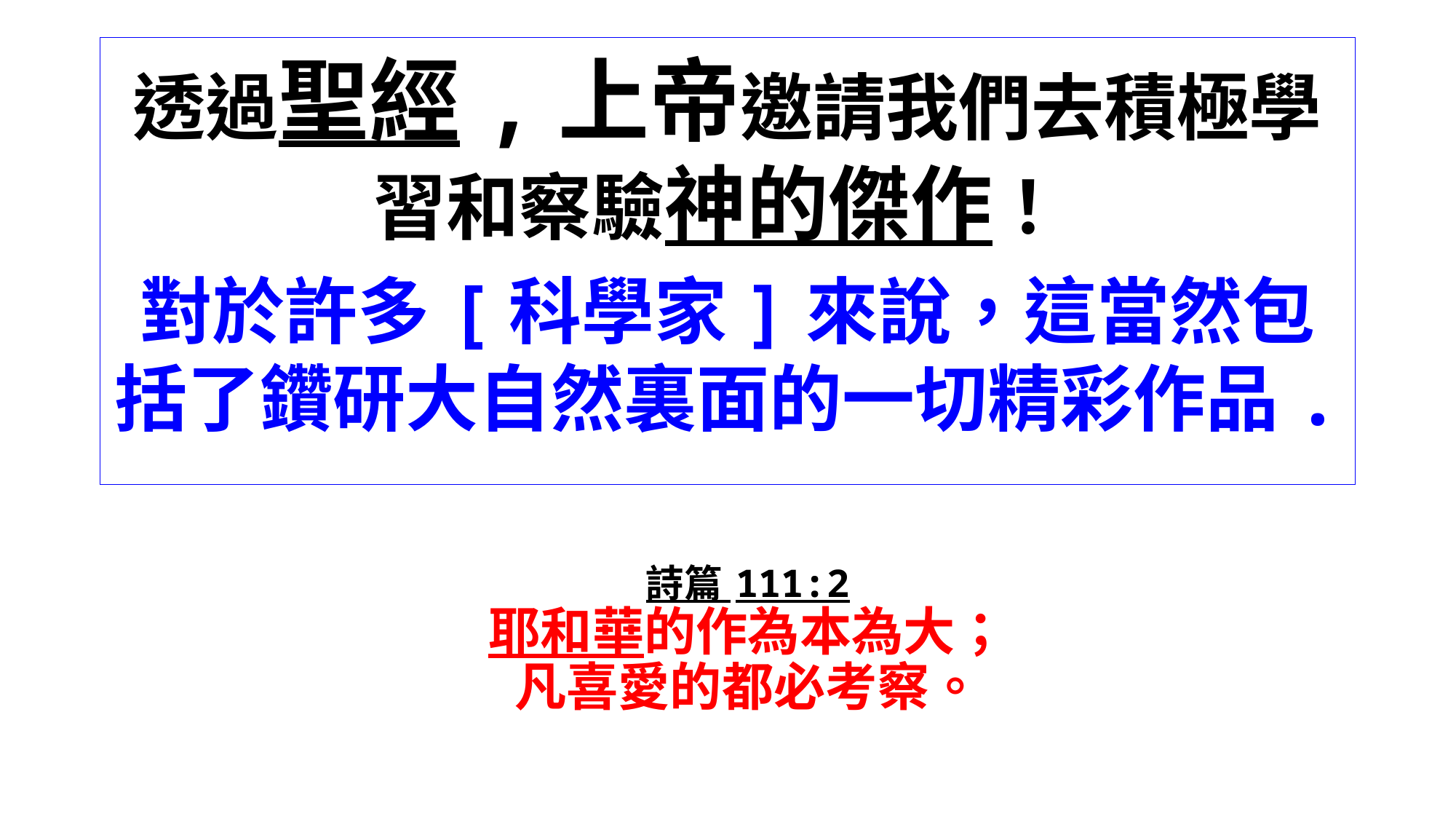

透過聖經,上帝邀請我們去積極學習和察驗神的傑作！
對於許多[科學家]來說，這當然包括了鑽研大自然裏面的一切精彩作品.
# 詩篇 111:2 耶和華的作為本為大； 凡喜愛的都必考察。